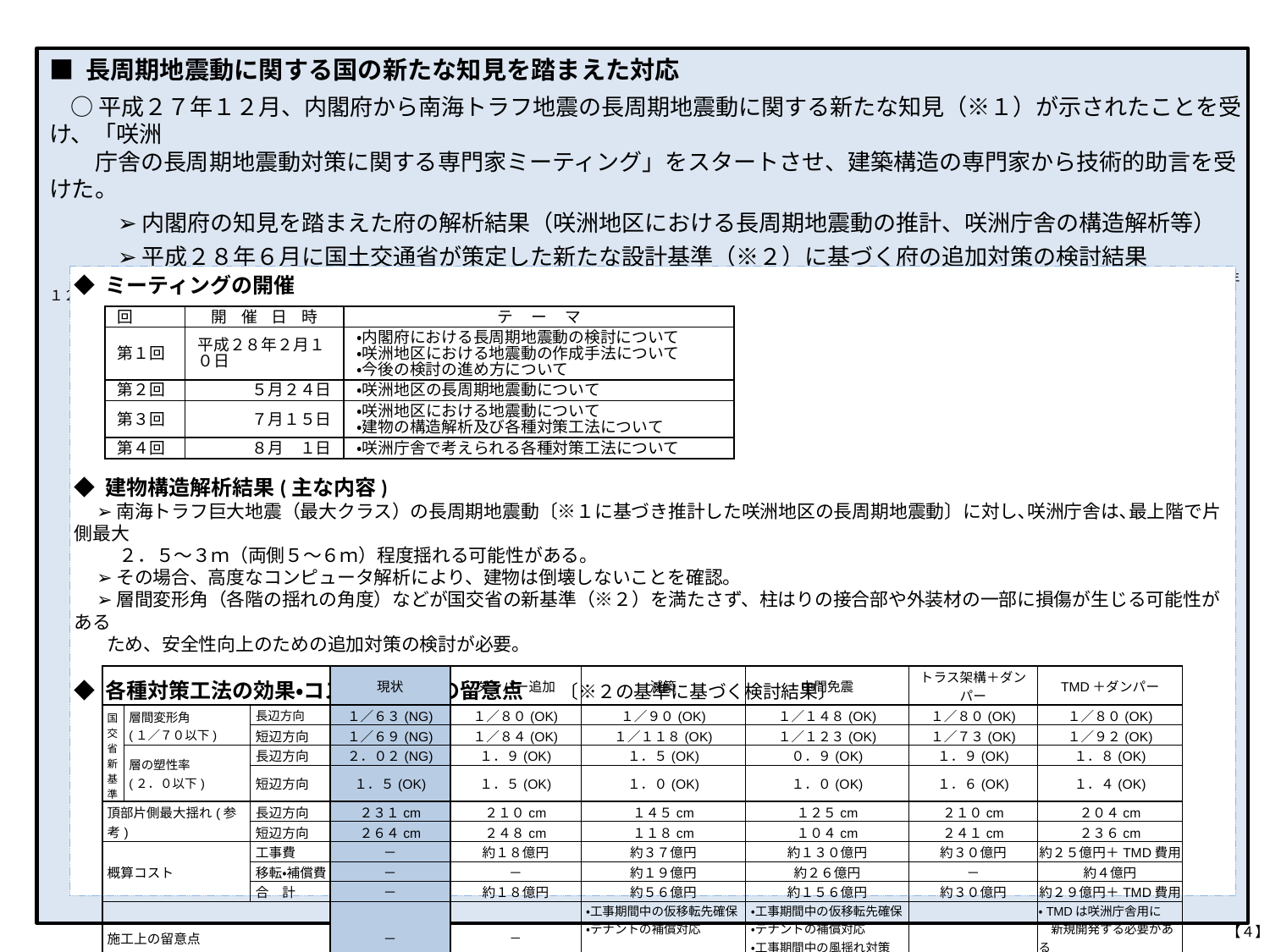

■ 長周期地震動に関する国の新たな知見を踏まえた対応

　○ 平成２７年１２月、内閣府から南海トラフ地震の長周期地震動に関する新たな知見（※１）が示されたことを受け、「咲洲
　　庁舎の長周期地震動対策に関する専門家ミーティング」をスタートさせ、建築構造の専門家から技術的助言を受けた。

　　　➢ 内閣府の知見を踏まえた府の解析結果（咲洲地区における長周期地震動の推計、咲洲庁舎の構造解析等）

　　　➢ 平成２８年６月に国土交通省が策定した新たな設計基準（※２）に基づく府の追加対策の検討結果
　　　　　　　※１．「南海トラフ沿いの巨大地震による長周期地震動に関する報告」内閣府南海トラフ沿いの巨大地震モデル検討会モデル検討会及び首都直下モデル検討会（平成２７年１２月１７日）
　　　　　　　※２．「超高層建築物等における南海トラフ沿いの巨大地震による長周期地震動への対策について」国土交通省住宅局建築指導課（平成２８年６月２４日）

◆ ミーティングの開催

◆ 建物構造解析結果(主な内容)
　 ➢ 南海トラフ巨大地震（最大クラス）の長周期地震動〔※１に基づき推計した咲洲地区の長周期地震動〕に対し､咲洲庁舎は､最上階で片側最大
　　  ２．５～３ｍ（両側５～６ｍ）程度揺れる可能性がある。
　 ➢ その場合、高度なコンピュータ解析により、建物は倒壊しないことを確認。
　 ➢ 層間変形角（各階の揺れの角度）などが国交省の新基準（※２）を満たさず、柱はりの接合部や外装材の一部に損傷が生じる可能性がある
       ため、安全性向上のための追加対策の検討が必要。

◆ 各種対策工法の効果・コスト・施工上の留意点　　〔※２の基準に基づく検討結果〕

| 回 | 開 催 日 時 | テ ー マ |
| --- | --- | --- |
| 第１回 | 平成２８年２月１０日 | ・内閣府における長周期地震動の検討について　 ・咲洲地区における地震動の作成手法について　　 ・今後の検討の進め方について |
| 第２回 | ５月２４日 | ・咲洲地区の長周期地震動について |
| 第３回 | ７月１５日 | ・咲洲地区における地震動について　　 ・建物の構造解析及び各種対策工法について |
| 第４回 | ８月　１日 | ・咲洲庁舎で考えられる各種対策工法について |
|  |  |  | 現状 | ダンパー追加 | 減築 | 中間免震 | トラス架構＋ダンパー | TMD＋ダンパー |
| --- | --- | --- | --- | --- | --- | --- | --- | --- |
| 国交省新基準 | 層間変形角 (１／７０以下) | 長辺方向 | １／６３(NG) | １／８０(OK) | １／９０(OK) | １／１４８(OK) | １／８０(OK) | １／８０(OK) |
|  |  | 短辺方向 | １／６９(NG) | １／８４(OK) | １／１１８(OK) | １／１２３(OK) | １／７３(OK) | １／９２(OK) |
|  | 層の塑性率 (２．０以下) | 長辺方向 | ２．０２(NG) | １．９(OK) | １．５(OK) | ０．９(OK) | １．９(OK) | １．８(OK) |
|  |  | 短辺方向 | １．５(OK) | １．５(OK) | １．０(OK) | １．０(OK) | １．６(OK) | １．４(OK) |
| 頂部片側最大揺れ(参考) |  | 長辺方向 | ２３１cm | ２１０cm | １４５cm | １２５cm | ２１０cm | ２０４cm |
|  |  | 短辺方向 | ２６４cm | ２４８cm | １１８cm | １０４cm | ２４１cm | ２３６cm |
| 概算コスト |  | 工事費 | － | 約１８億円 | 約３７億円 | 約１３０億円 | 約３０億円 | 約２５億円＋TMD費用 |
|  |  | 移転・補償費 | － | － | 約１９億円 | 約２６億円 | － | 約４億円 |
|  |  | 合　計 | － | 約１８億円 | 約５６億円 | 約１５６億円 | 約３０億円 | 約２９億円＋TMD費用 |
| 施工上の留意点 |  |  | － | － | ・工事期間中の仮移転先確保 ・テナントの補償対応 | ・工事期間中の仮移転先確保 ・テナントの補償対応 ・工事期間中の風揺れ対策 |  | ・TMDは咲洲庁舎用に 　新規開発する必要がある ・テナントの補償対応 |
【４】